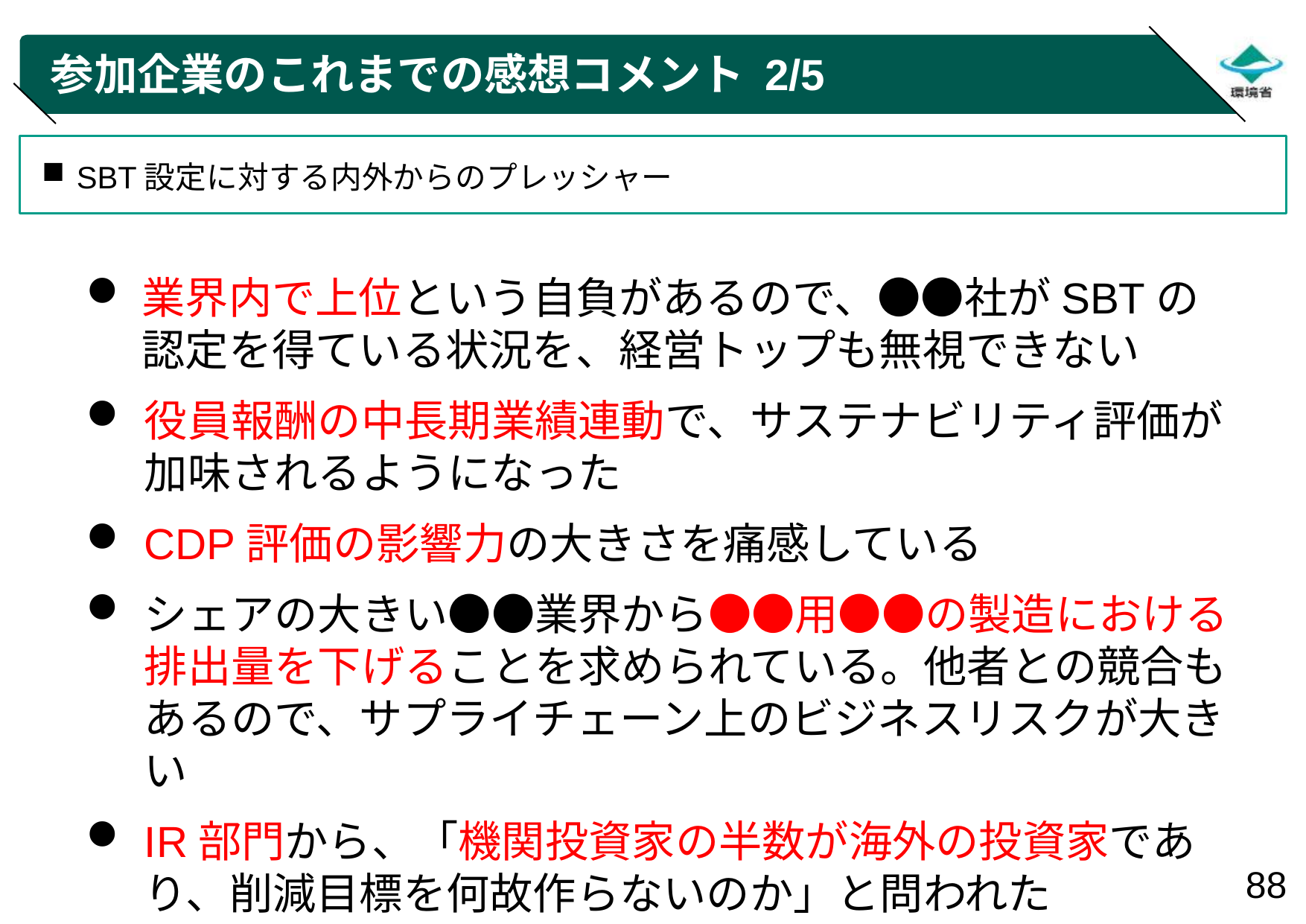

# 参加企業のこれまでの感想コメント 2/5
SBT設定に対する内外からのプレッシャー
業界内で上位という自負があるので、●●社がSBTの認定を得ている状況を、経営トップも無視できない
役員報酬の中長期業績連動で、サステナビリティ評価が加味されるようになった
CDP評価の影響力の大きさを痛感している
シェアの大きい●●業界から●●用●●の製造における排出量を下げることを求められている。他者との競合もあるので、サプライチェーン上のビジネスリスクが大きい
IR部門から、「機関投資家の半数が海外の投資家であり、削減目標を何故作らないのか」と問われた